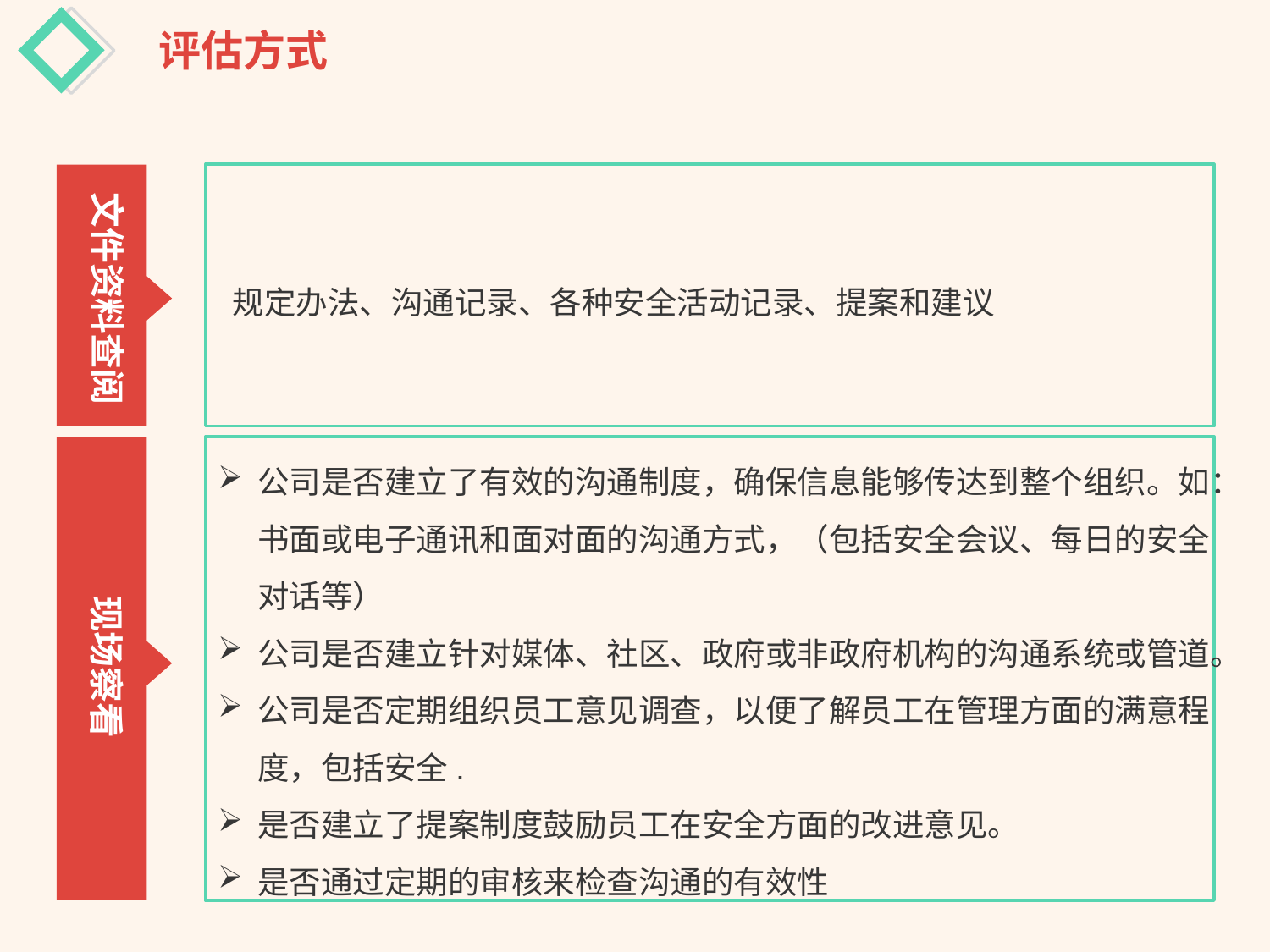

评估方式

文件资料查阅
规定办法、沟通记录、各种安全活动记录、提案和建议

公司是否建立了有效的沟通制度，确保信息能够传达到整个组织。如：书面或电子通讯和面对面的沟通方式，（包括安全会议、每日的安全对话等）
公司是否建立针对媒体、社区、政府或非政府机构的沟通系统或管道。
公司是否定期组织员工意见调查，以便了解员工在管理方面的满意程度，包括安全.
是否建立了提案制度鼓励员工在安全方面的改进意见。
是否通过定期的审核来检查沟通的有效性
现场察看